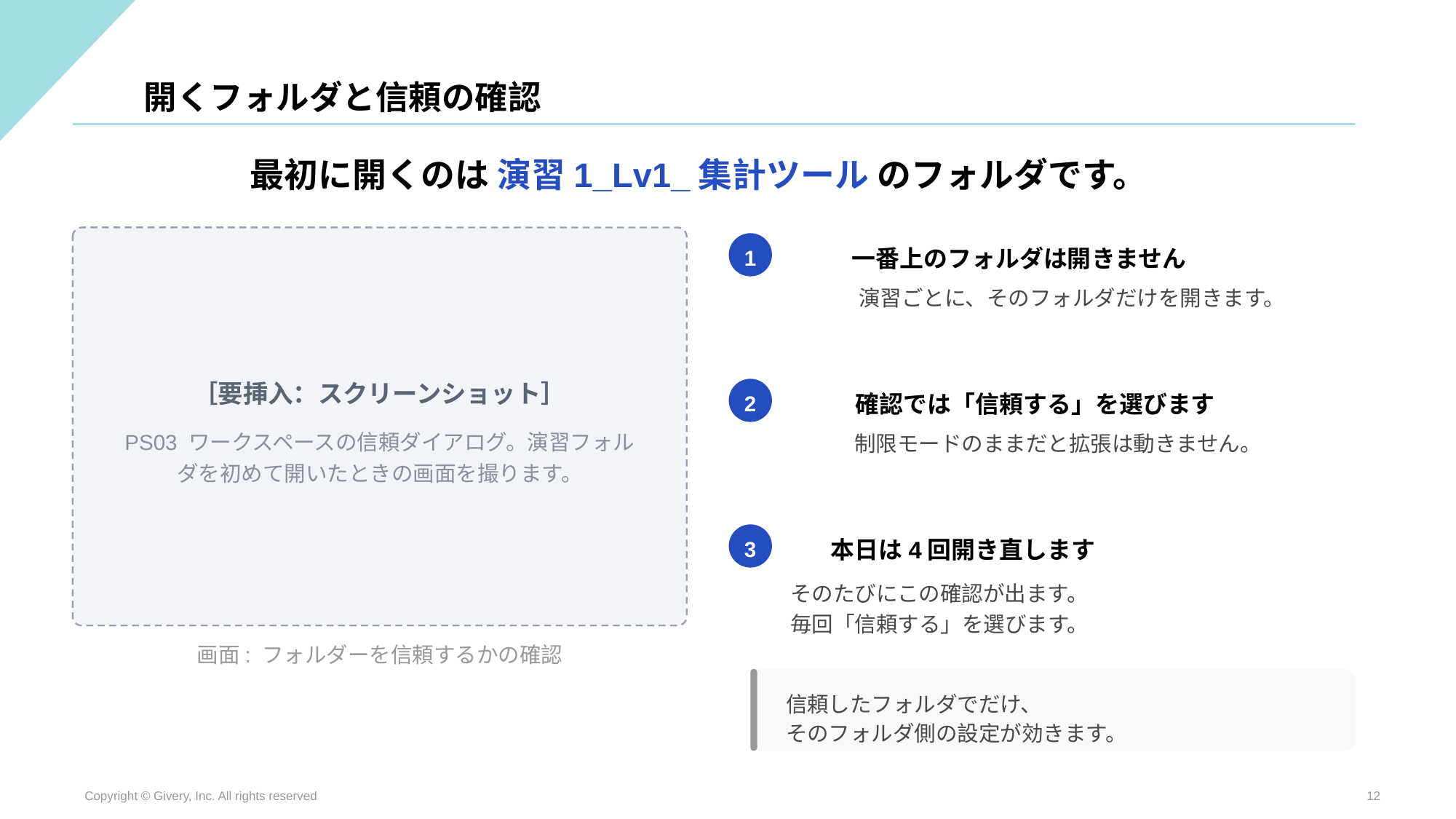

開くフォルダと信頼の確認

最初に開くのは 演習1_Lv1_集計ツール のフォルダです。

一番上のフォルダは開きません
1
演習ごとに、そのフォルダだけを開きます。
［要挿入：スクリーンショット］

確認では「信頼する」を選びます
2
PS03 ワークスペースの信頼ダイアログ。演習フォル
ダを初めて開いたときの画面を撮ります。
制限モードのままだと拡張は動きません。

本日は4回開き直します
3
そのたびにこの確認が出ます。
毎回「信頼する」を選びます。
画面: フォルダーを信頼するかの確認

信頼したフォルダでだけ、
そのフォルダ側の設定が効きます。
Copyright © Givery, Inc. All rights reserved
12